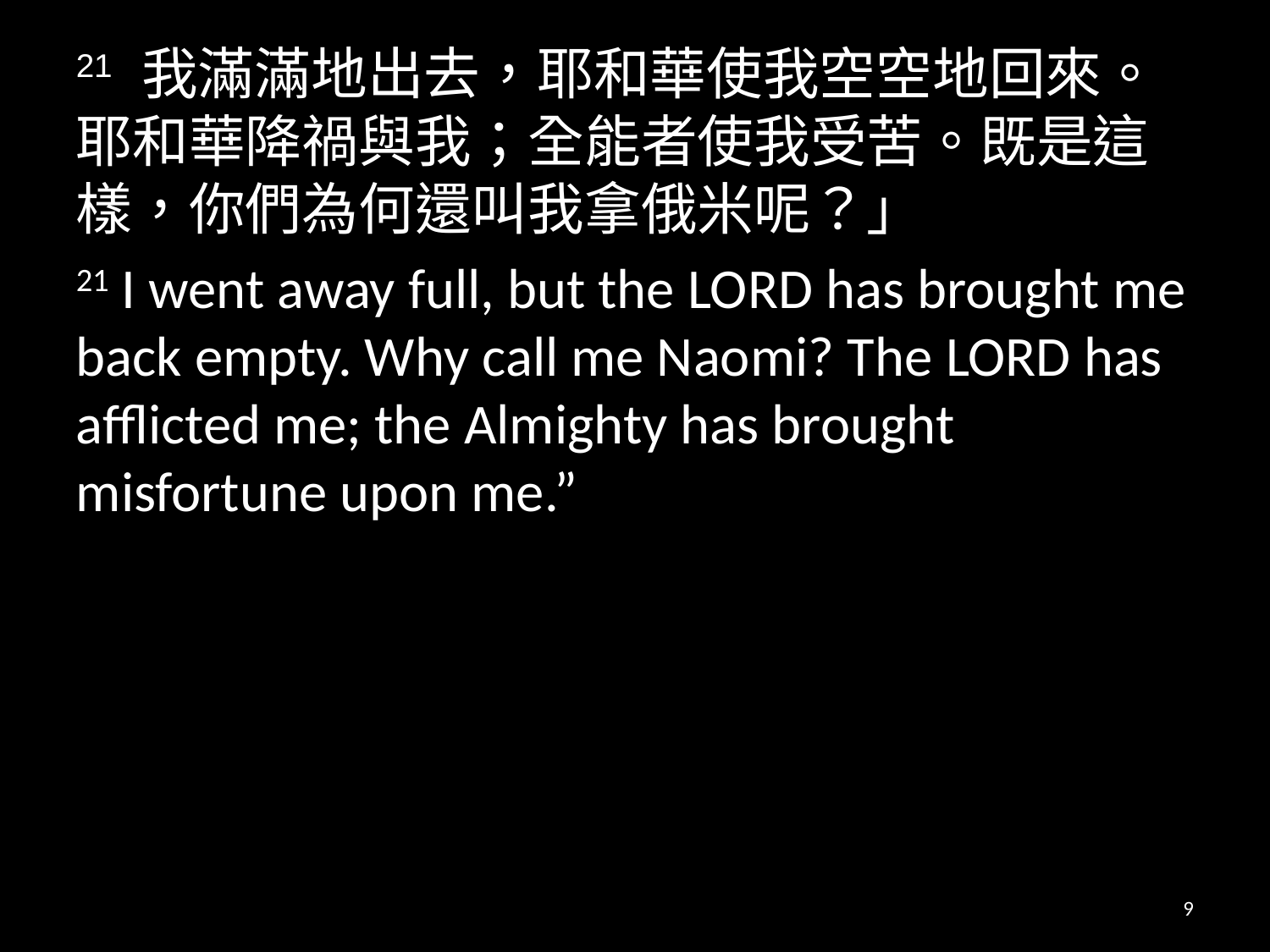

21 我滿滿地出去，耶和華使我空空地回來。耶和華降禍與我；全能者使我受苦。既是這樣，你們為何還叫我拿俄米呢？」
21 I went away full, but the Lord has brought me back empty. Why call me Naomi? The Lord has afflicted me; the Almighty has brought misfortune upon me.”

9